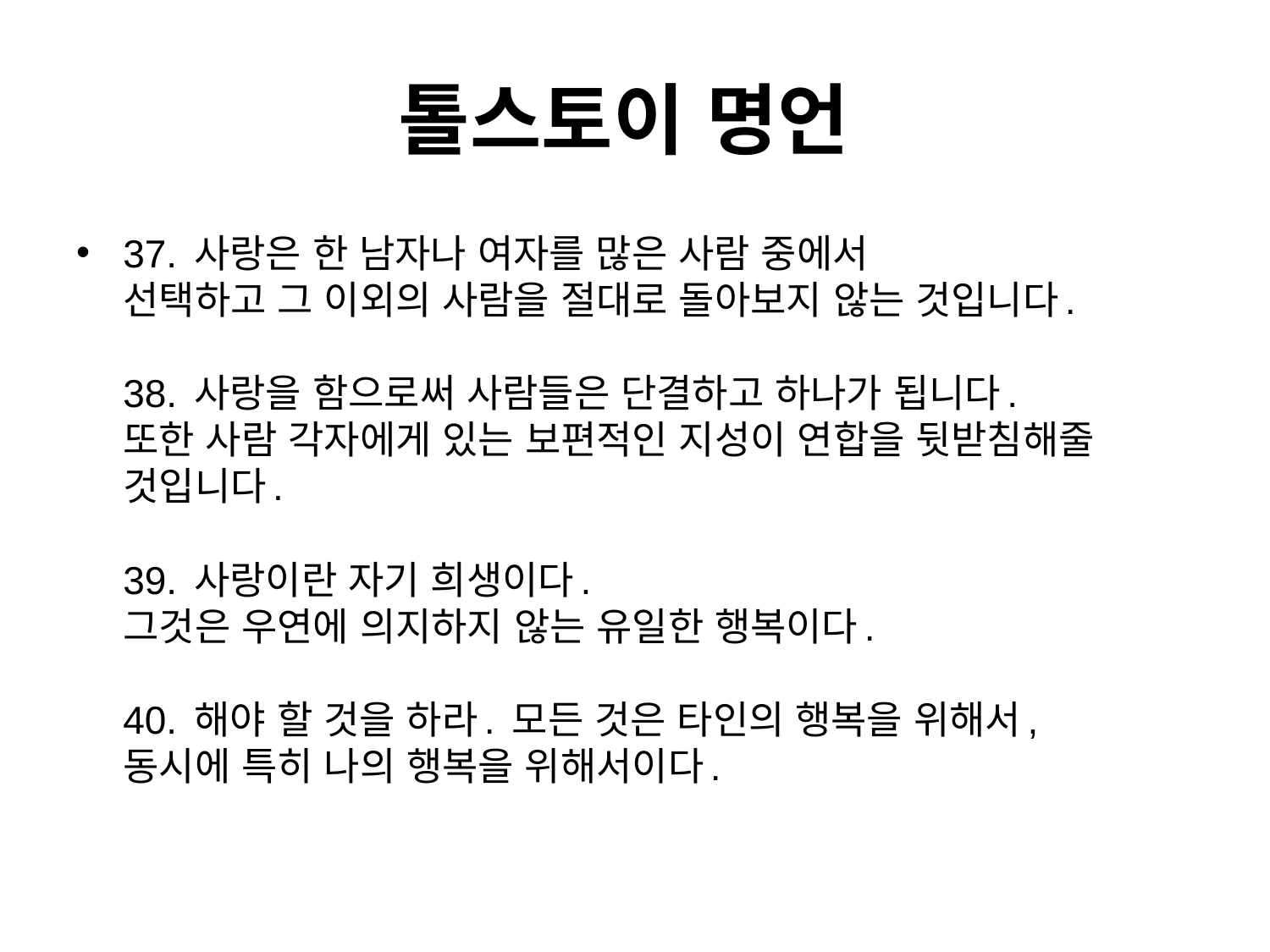

# 톨스토이 명언
37. 사랑은 한 남자나 여자를 많은 사람 중에서
선택하고 그 이외의 사람을 절대로 돌아보지 않는 것입니다.
38. 사랑을 함으로써 사람들은 단결하고 하나가 됩니다.
또한 사람 각자에게 있는 보편적인 지성이 연합을 뒷받침해줄 것입니다.
39. 사랑이란 자기 희생이다.
그것은 우연에 의지하지 않는 유일한 행복이다.
40. 해야 할 것을 하라. 모든 것은 타인의 행복을 위해서,
동시에 특히 나의 행복을 위해서이다.